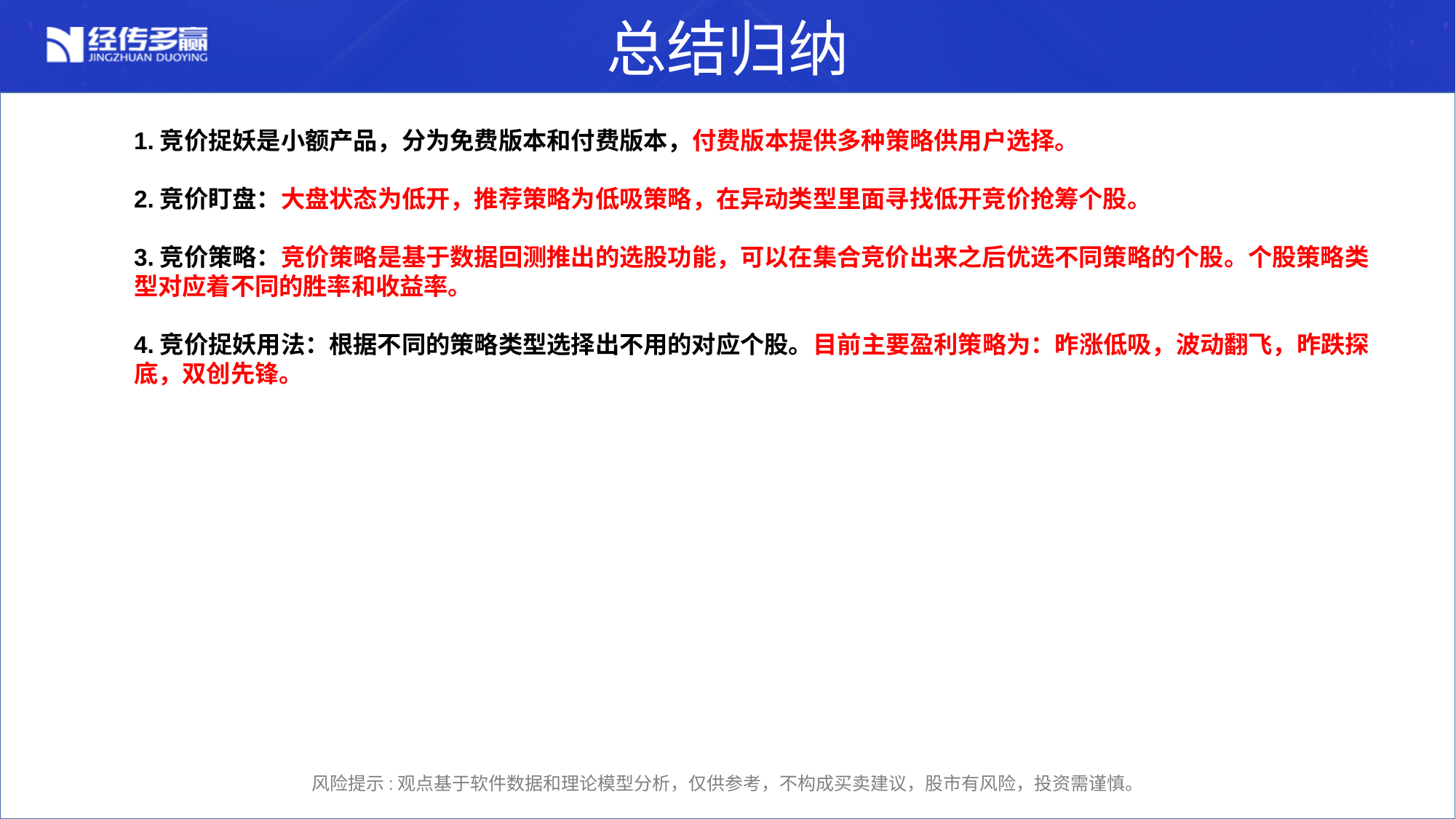

总结归纳
1.竞价捉妖是小额产品，分为免费版本和付费版本，付费版本提供多种策略供用户选择。

2.竞价盯盘：大盘状态为低开，推荐策略为低吸策略，在异动类型里面寻找低开竞价抢筹个股。

3.竞价策略：竞价策略是基于数据回测推出的选股功能，可以在集合竞价出来之后优选不同策略的个股。个股策略类型对应着不同的胜率和收益率。

4.竞价捉妖用法：根据不同的策略类型选择出不用的对应个股。目前主要盈利策略为：昨涨低吸，波动翻飞，昨跌探底，双创先锋。